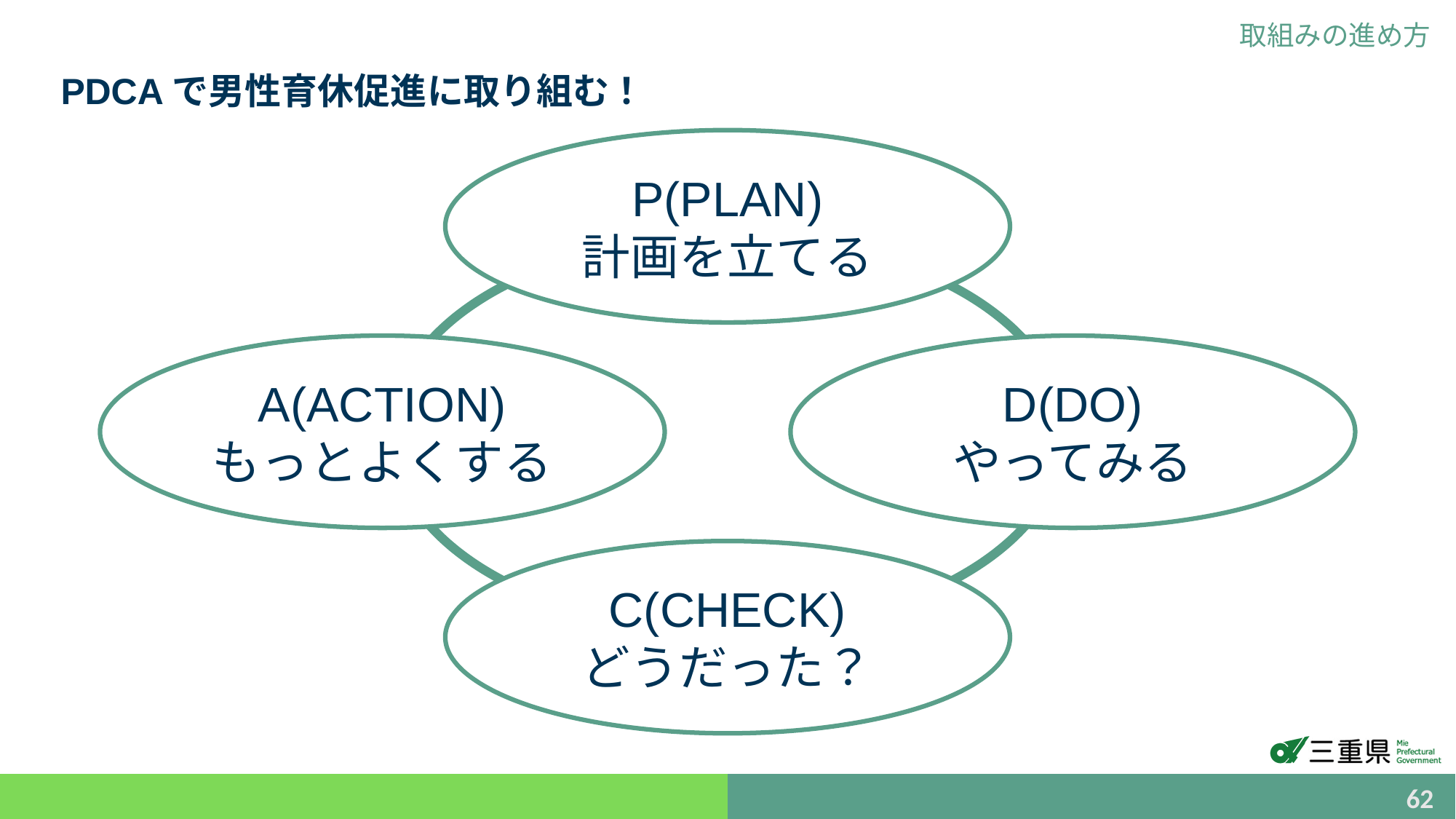

取組みの進め方
PDCAで男性育休促進に取り組む！
P(PLAN)
計画を立てる

A(ACTION)
もっとよくする
D(DO)
やってみる
C(CHECK)
どうだった？